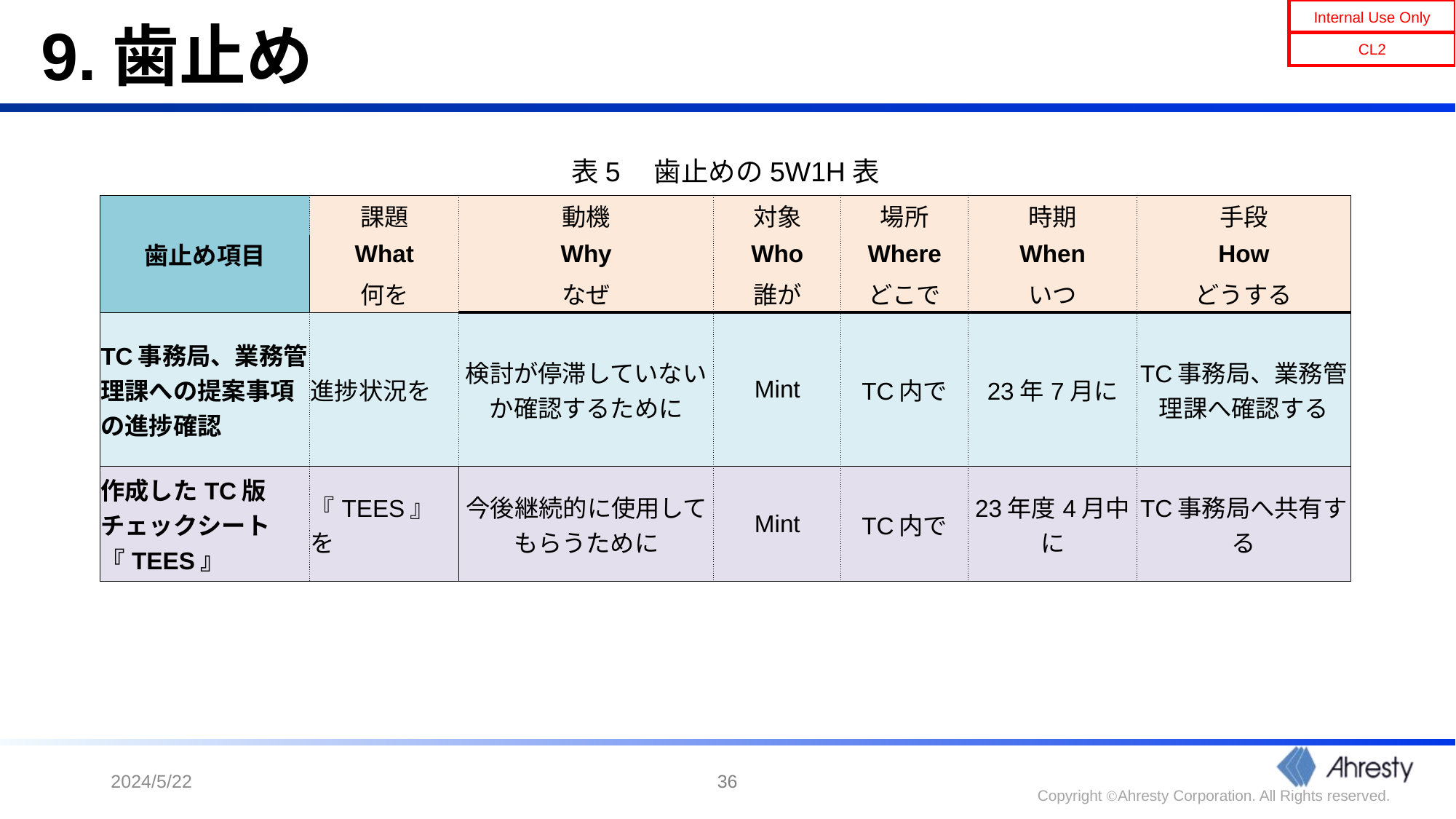

# 9.歯止め
表5　歯止めの5W1H表
| 歯止め項目 | 課題 | 動機 | 対象 | 場所 | 時期 | 手段 |
| --- | --- | --- | --- | --- | --- | --- |
|  | What | Why | Who | Where | When | How |
|  | 何を | なぜ | 誰が | どこで | いつ | どうする |
| TC事務局、業務管理課への提案事項の進捗確認 | 進捗状況を | 検討が停滞していないか確認するために | Mint | TC内で | 23年7月に | TC事務局、業務管理課へ確認する |
| 作成したTC版チェックシート『TEES』 | 『TEES』を | 今後継続的に使用してもらうために | Mint | TC内で | 23年度4月中に | TC事務局へ共有する |
2024/5/22